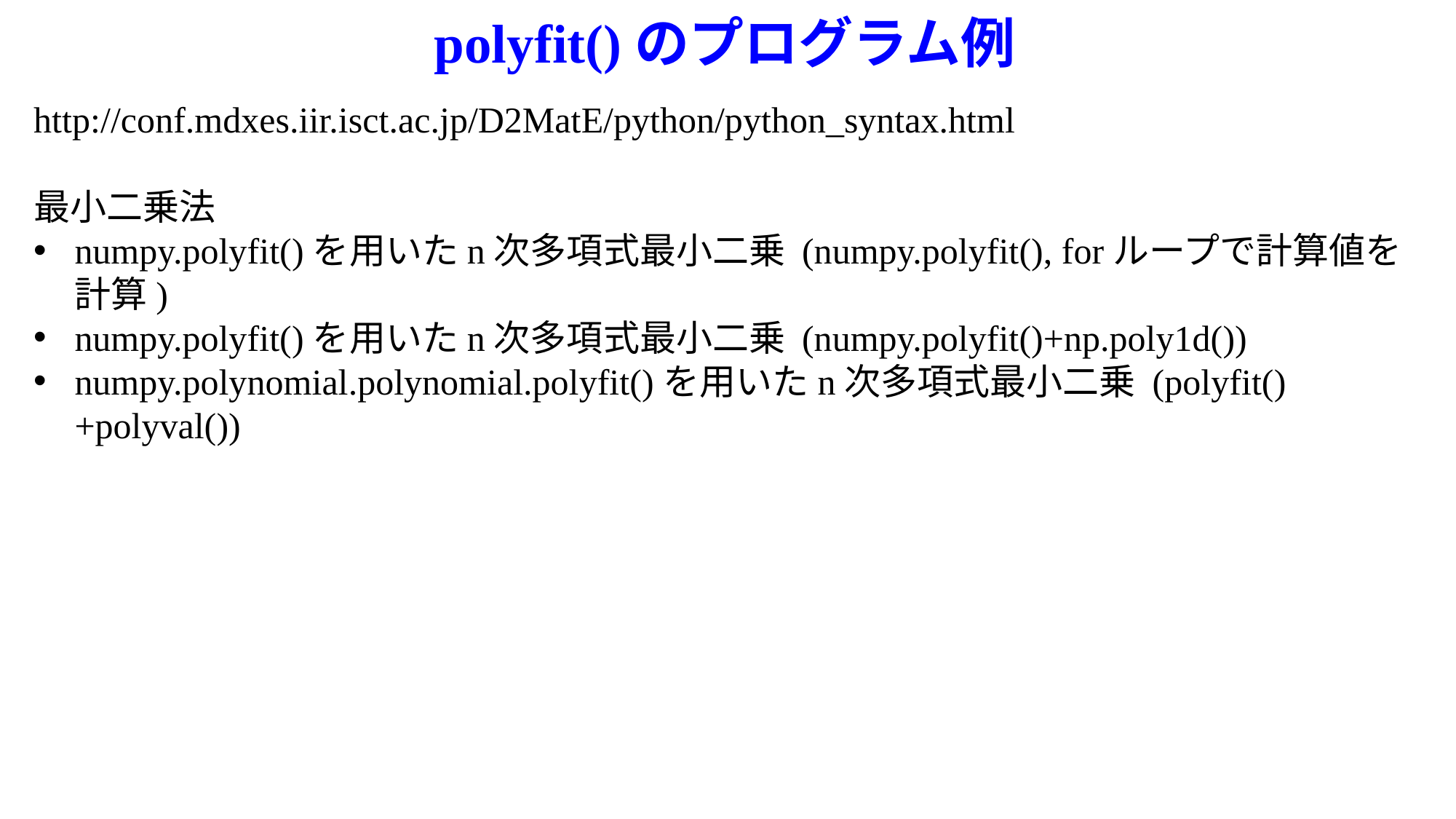

# polyfit()のプログラム例
http://conf.mdxes.iir.isct.ac.jp/D2MatE/python/python_syntax.html

最小二乗法
numpy.polyfit()を用いたn次多項式最小二乗 (numpy.polyfit(), forループで計算値を計算)
numpy.polyfit()を用いたn次多項式最小二乗 (numpy.polyfit()+np.poly1d())
numpy.polynomial.polynomial.polyfit()を用いたn次多項式最小二乗 (polyfit()+polyval())